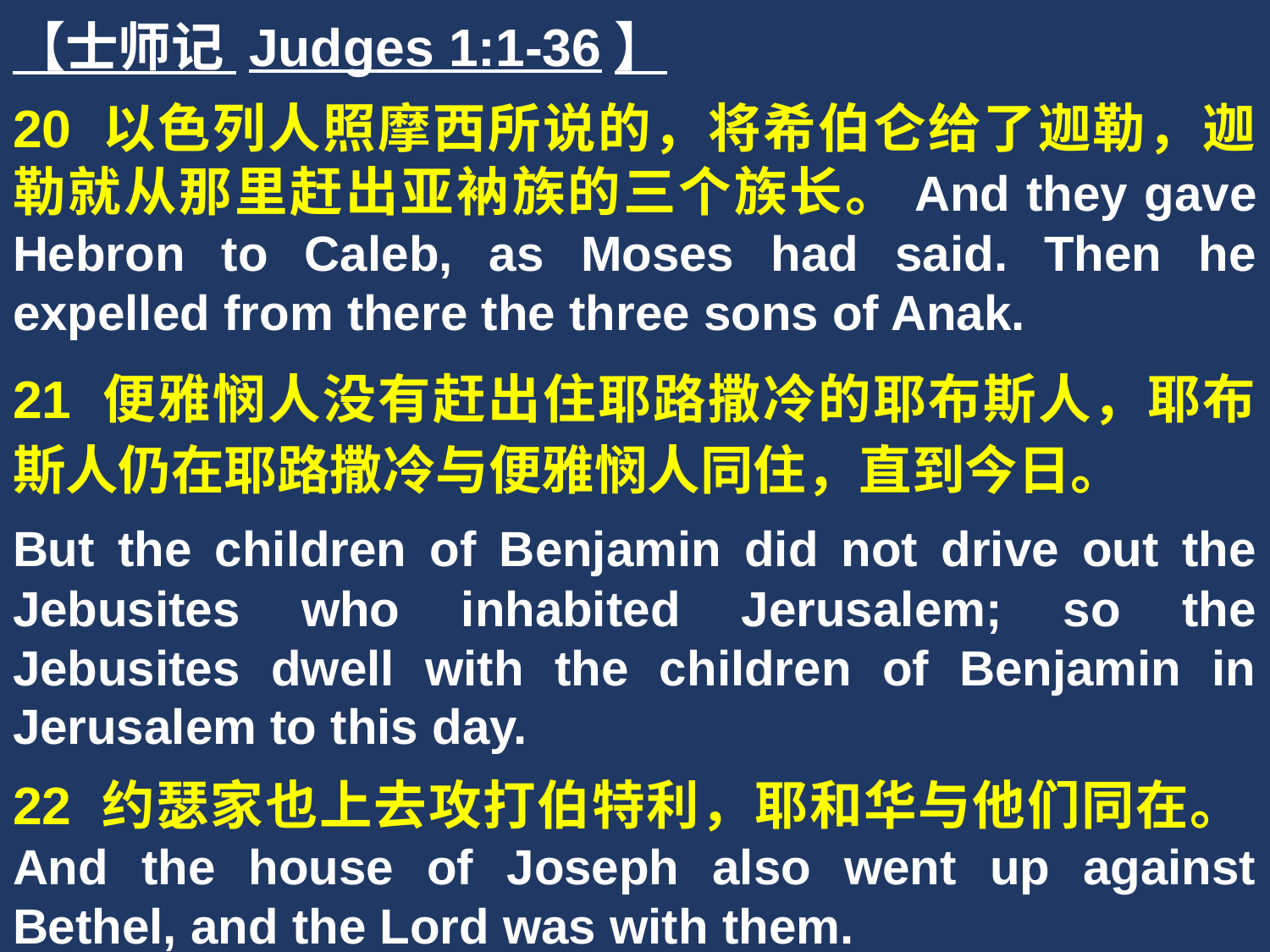

【士师记 Judges 1:1-36】
20 以色列人照摩西所说的，将希伯仑给了迦勒，迦勒就从那里赶出亚衲族的三个族长。And they gave Hebron to Caleb, as Moses had said. Then he expelled from there the three sons of Anak.
21 便雅悯人没有赶出住耶路撒冷的耶布斯人，耶布斯人仍在耶路撒冷与便雅悯人同住，直到今日。
But the children of Benjamin did not drive out the Jebusites who inhabited Jerusalem; so the Jebusites dwell with the children of Benjamin in Jerusalem to this day.
22 约瑟家也上去攻打伯特利，耶和华与他们同在。And the house of Joseph also went up against Bethel, and the Lord was with them.